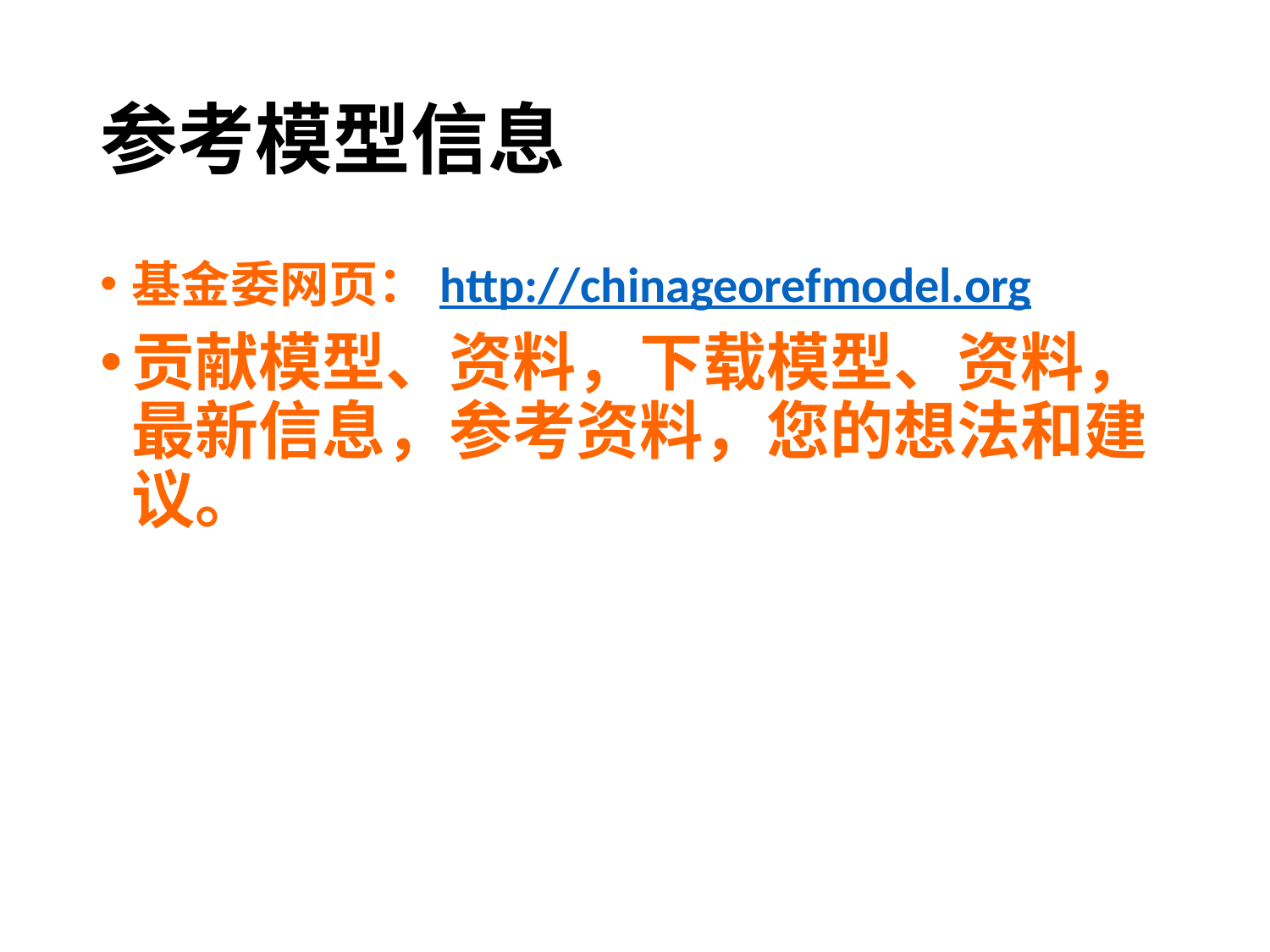

# 参考模型信息
基金委网页：http://chinageorefmodel.org
贡献模型、资料，下载模型、资料，最新信息，参考资料，您的想法和建议。